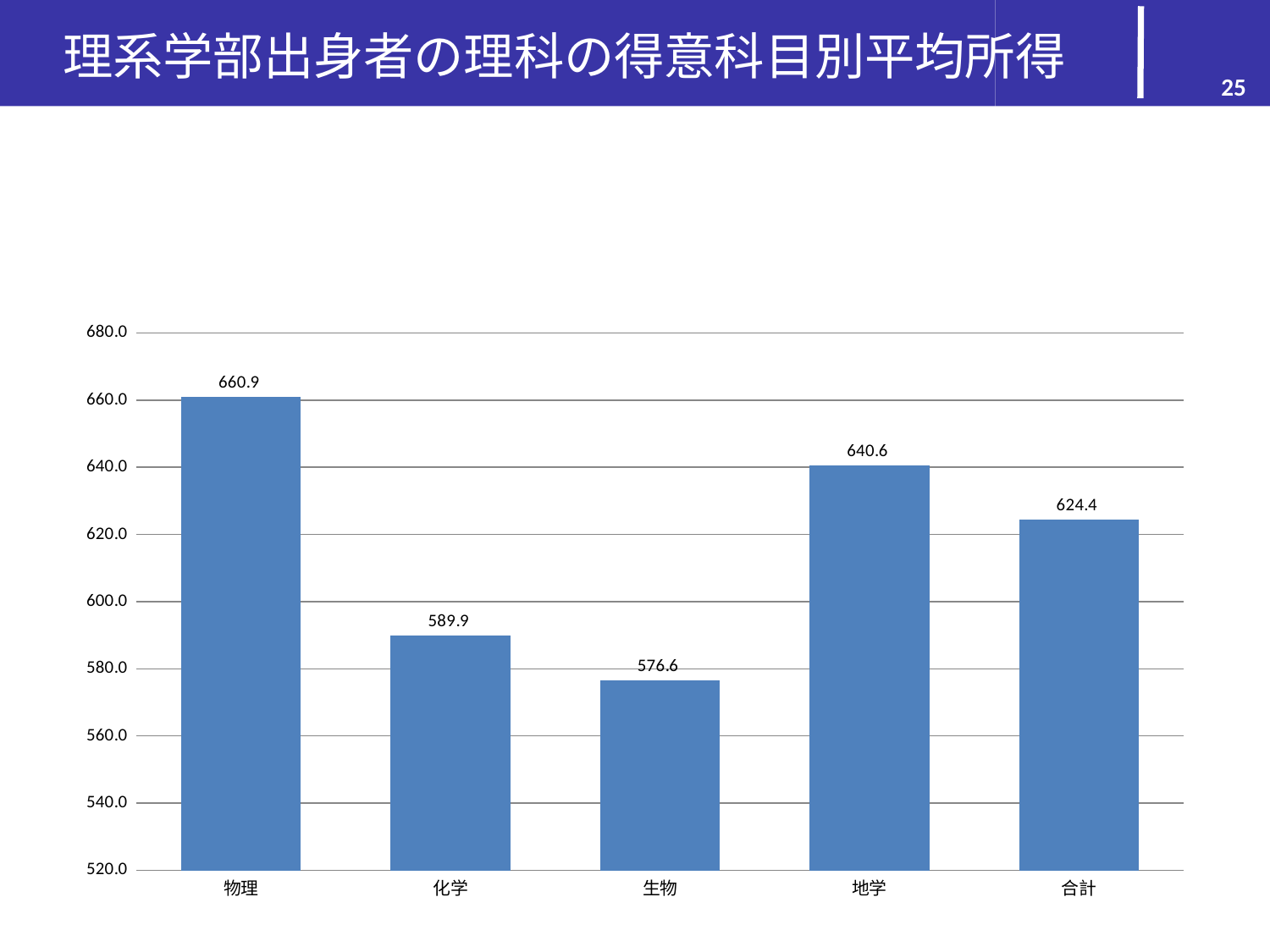

# 理系学部出身者の理科の得意科目別平均所得
25

### Chart

| Category |  |
|---|---|
| 物理 | 660.9374999999974 |
| 化学 | 589.8842 |
| 生物 | 576.6467 |
| 地学 | 640.5941 |
| 合計 | 624.4326999999955 |